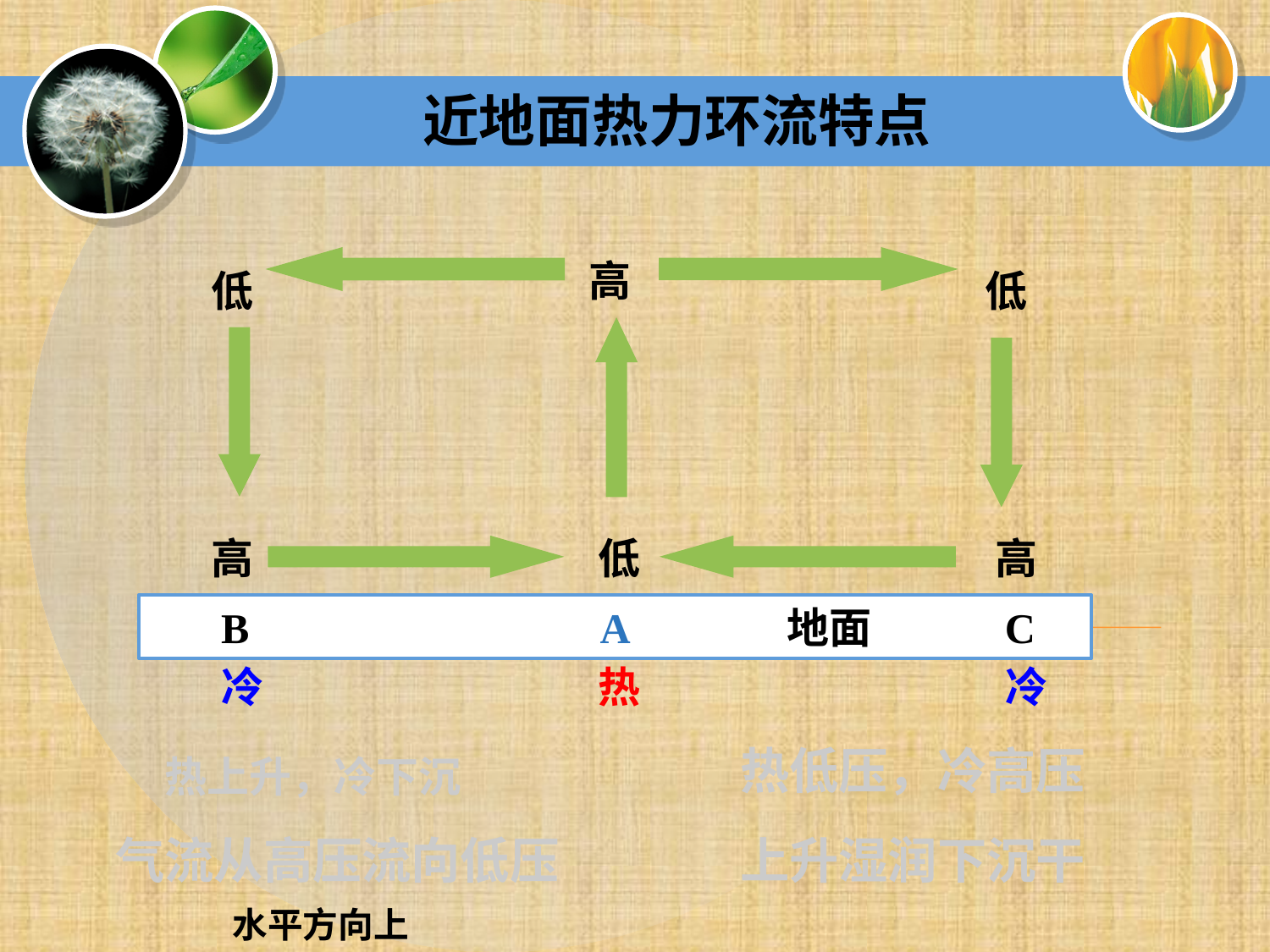

近地面热力环流特点

高
低
低

高
低
高

A
B
地面
C

冷
热
冷
热低压，冷高压
热上升，冷下沉
气流从高压流向低压
上升湿润下沉干
水平方向上